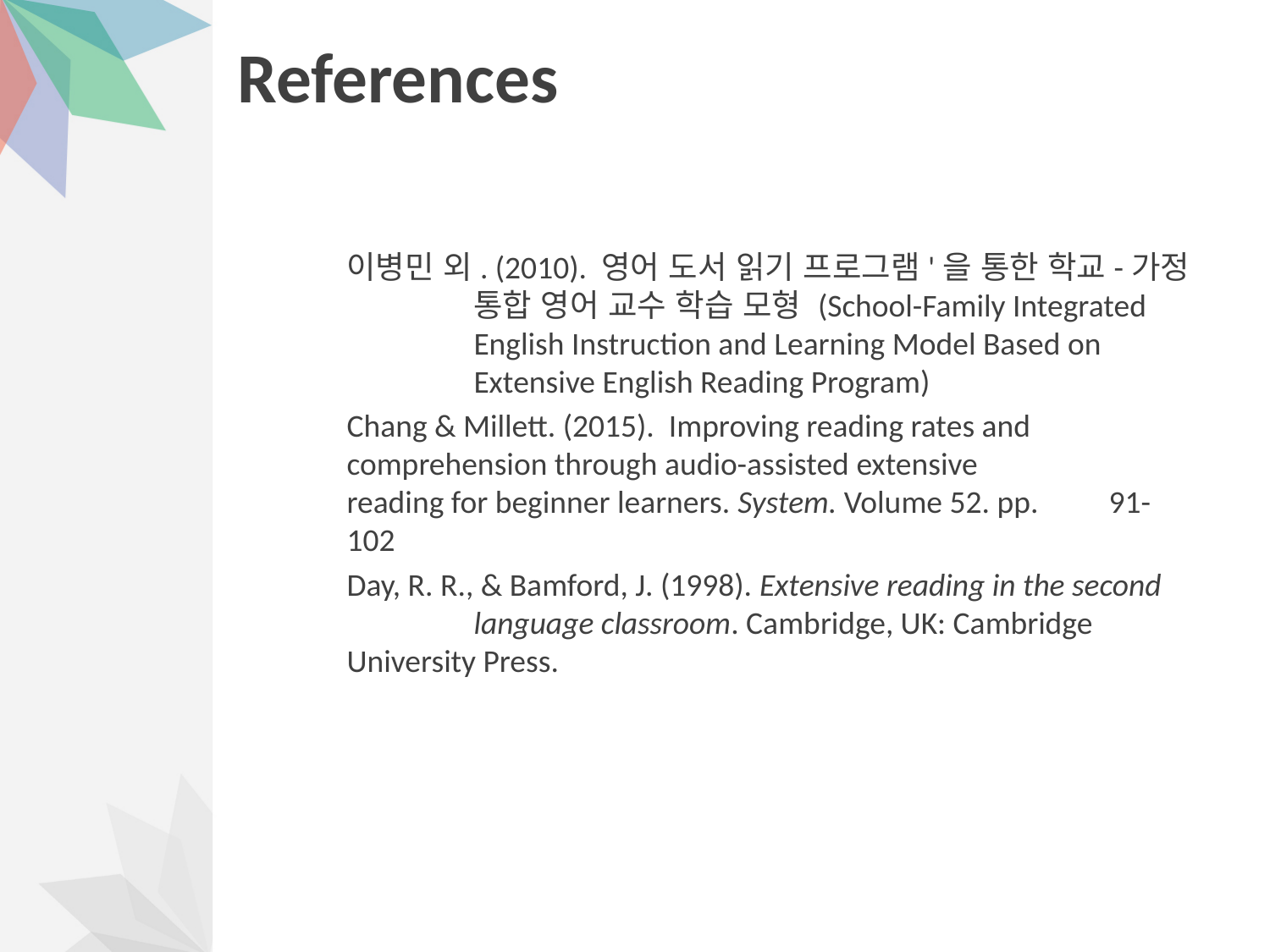

# References

이병민 외. (2010). 영어 도서 읽기 프로그램'을 통한 학교-가정 	통합 영어 교수 학습 모형 (School-Family Integrated 	English Instruction and Learning Model Based on 	Extensive English Reading Program)
Chang & Millett. (2015).  Improving reading rates and 	comprehension through audio-assisted extensive 	reading for beginner learners. System. Volume 52. pp. 	91-102
Day, R. R., & Bamford, J. (1998). Extensive reading in the second 	language classroom. Cambridge, UK: Cambridge 	University Press.